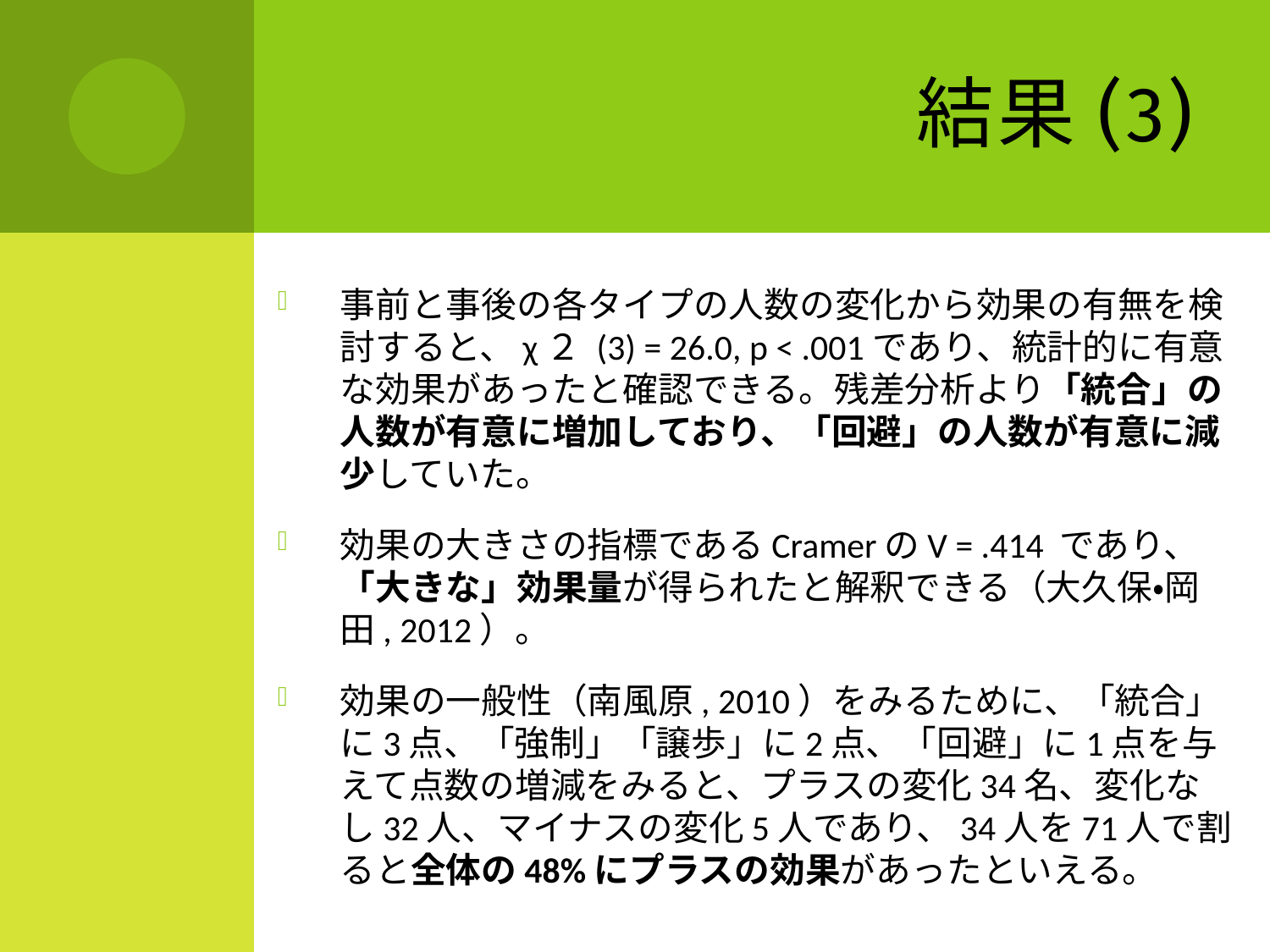

# 結果(3)
事前と事後の各タイプの人数の変化から効果の有無を検討すると、χ２ (3) = 26.0, p < .001であり、統計的に有意な効果があったと確認できる。残差分析より「統合」の人数が有意に増加しており、「回避」の人数が有意に減少していた。
効果の大きさの指標であるCramerのV = .414 であり、「大きな」効果量が得られたと解釈できる（大久保・岡田, 2012）。
効果の一般性（南風原, 2010）をみるために、「統合」に3点、「強制」「譲歩」に2点、「回避」に1点を与えて点数の増減をみると、プラスの変化34名、変化なし32人、マイナスの変化5人であり、34人を71人で割ると全体の48%にプラスの効果があったといえる。